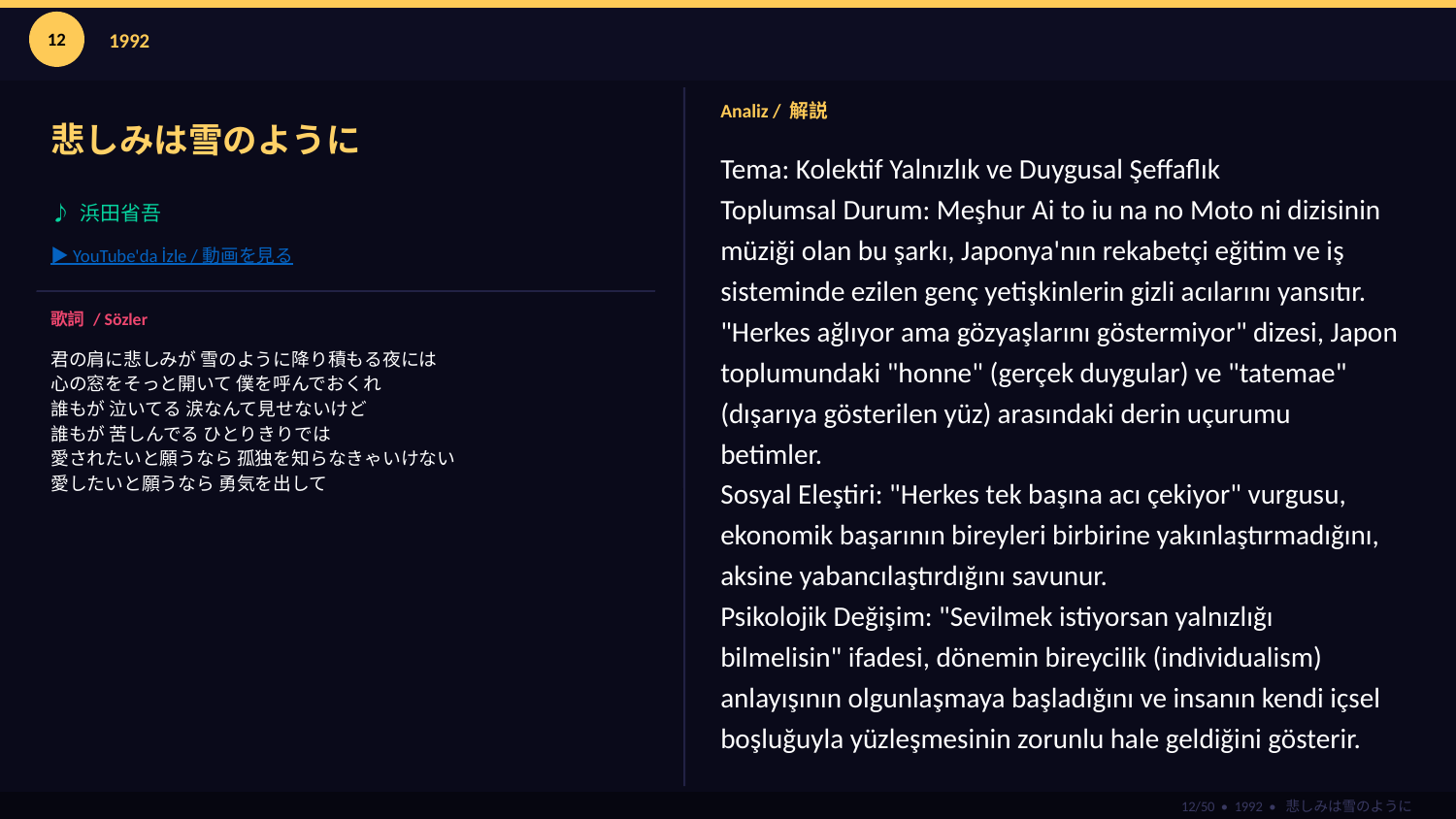

12
1992
悲しみは雪のように

Analiz / 解説
Tema: Kolektif Yalnızlık ve Duygusal Şeffaflık
Toplumsal Durum: Meşhur Ai to iu na no Moto ni dizisinin müziği olan bu şarkı, Japonya'nın rekabetçi eğitim ve iş sisteminde ezilen genç yetişkinlerin gizli acılarını yansıtır. "Herkes ağlıyor ama gözyaşlarını göstermiyor" dizesi, Japon toplumundaki "honne" (gerçek duygular) ve "tatemae" (dışarıya gösterilen yüz) arasındaki derin uçurumu betimler.
Sosyal Eleştiri: "Herkes tek başına acı çekiyor" vurgusu, ekonomik başarının bireyleri birbirine yakınlaştırmadığını, aksine yabancılaştırdığını savunur.
Psikolojik Değişim: "Sevilmek istiyorsan yalnızlığı bilmelisin" ifadesi, dönemin bireycilik (individualism) anlayışının olgunlaşmaya başladığını ve insanın kendi içsel boşluğuyla yüzleşmesinin zorunlu hale geldiğini gösterir.
♪ 浜田省吾
▶ YouTube'da İzle / 動画を見る

歌詞 / Sözler
君の肩に悲しみが 雪のように降り積もる夜には
心の窓をそっと開いて 僕を呼んでおくれ
誰もが 泣いてる 涙なんて見せないけど
誰もが 苦しんでる ひとりきりでは
愛されたいと願うなら 孤独を知らなきゃいけない
愛したいと願うなら 勇気を出して

12/50  •  1992  •  悲しみは雪のように